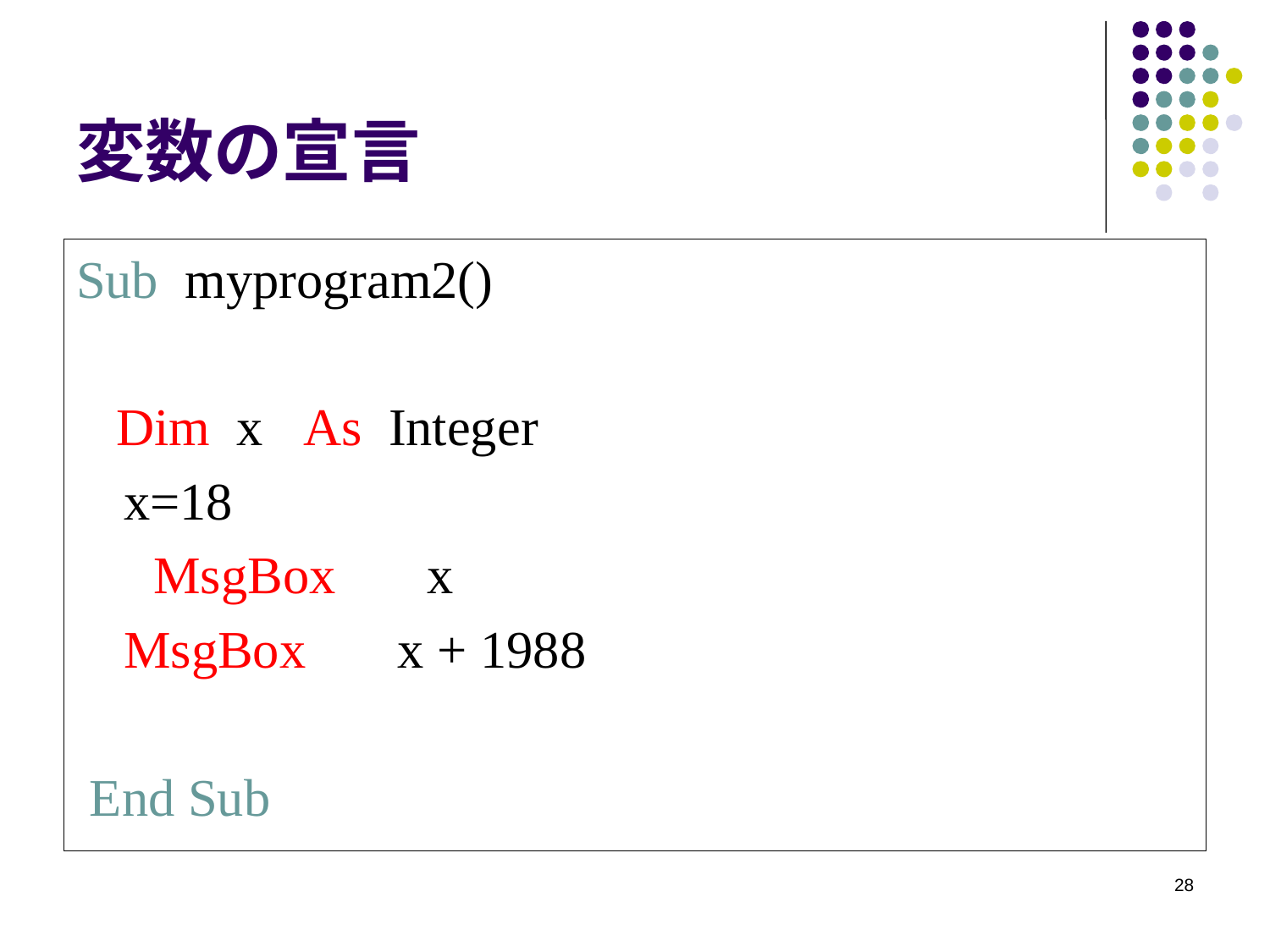

# 変数の宣言
Sub  myprogram2()

   Dim  x   As  Integer
 	x=18
　 MsgBox 　x
	MsgBox 　x + 1988

 End Sub

28